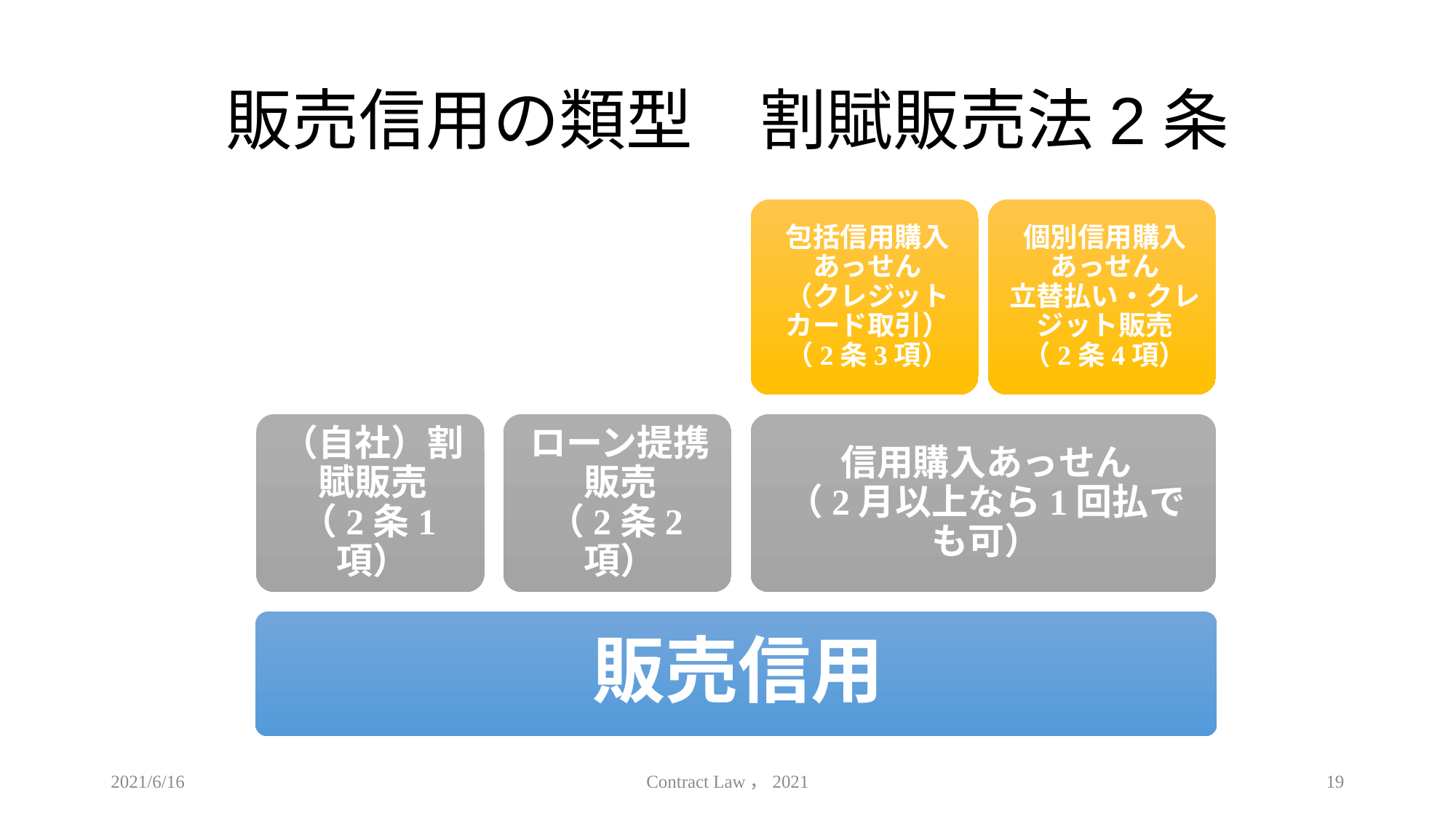

# 販売信用の類型　割賦販売法2条
販売信用
（自社）割賦販売
（2条1項）
ローン提携販売
（2条2項）
信用購入あっせん
（2月以上なら1回払でも可）
包括信用購入あっせん
（クレジットカード取引）
（2条3項）
個別信用購入あっせん
立替払い・クレジット販売
（2条4項）
2021/6/16
Contract Law，2021
19